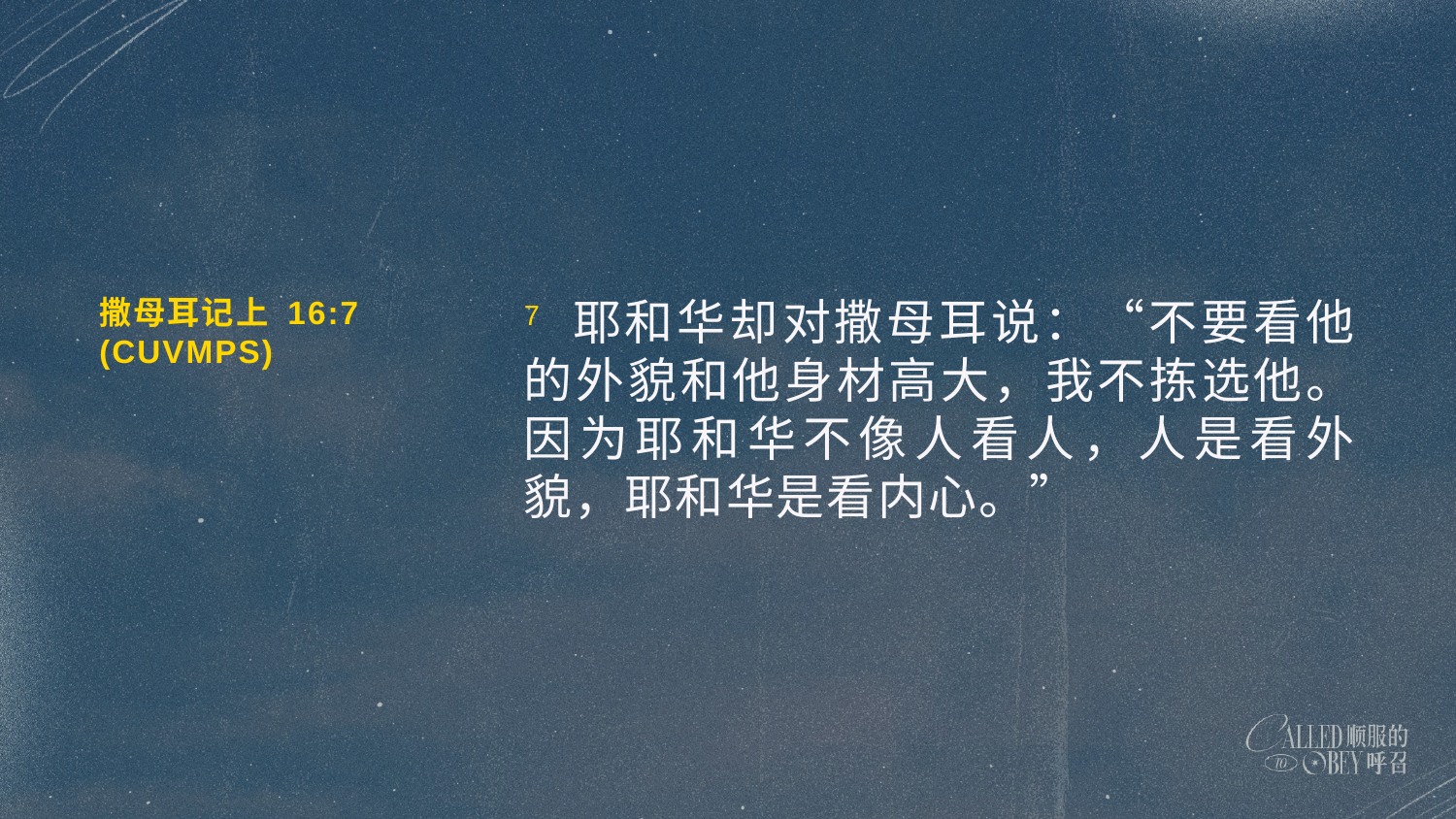

7 耶和华却对撒母耳说：“不要看他的外貌和他身材高大，我不拣选他。因为耶和华不像人看人，人是看外貌，耶和华是看内心。”
撒母耳记上 16:7 (CUVMPS)